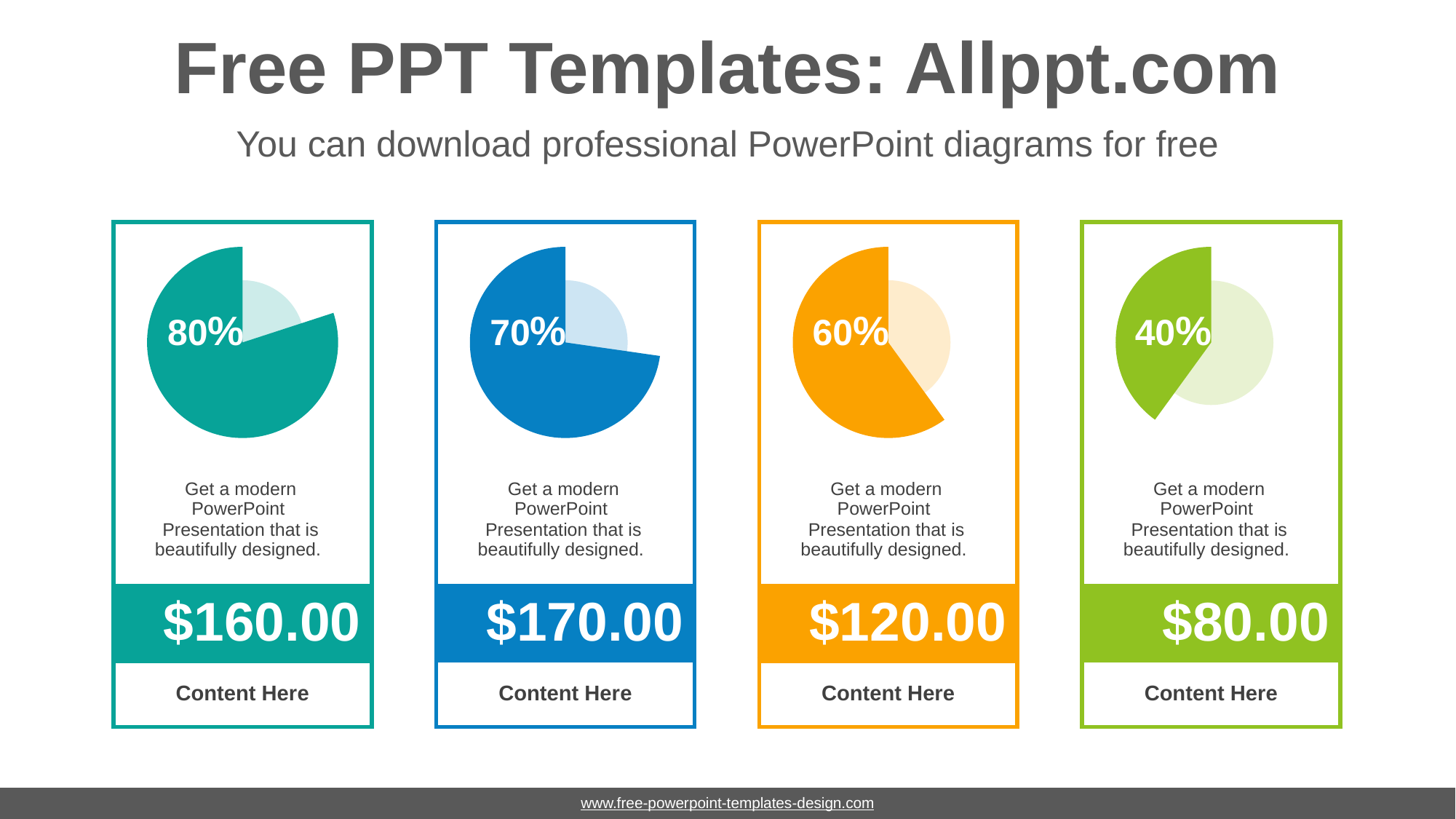

# Free PPT Templates: Allppt.com
You can download professional PowerPoint diagrams for free
|  |  |  |
| --- | --- | --- |
|  | Get a modern PowerPoint Presentation that is beautifully designed. |  |
|  |  |  |
|  |  |  |
| $160.00 |  |  |
| Content Here |  |  |
|  |  |  |
| --- | --- | --- |
|  | Get a modern PowerPoint Presentation that is beautifully designed. |  |
|  |  |  |
|  |  |  |
| $170.00 |  |  |
| Content Here |  |  |
|  |  |  |
| --- | --- | --- |
|  | Get a modern PowerPoint Presentation that is beautifully designed. |  |
|  |  |  |
|  |  |  |
| $120.00 |  |  |
| Content Here |  |  |
|  |  |  |
| --- | --- | --- |
|  | Get a modern PowerPoint Presentation that is beautifully designed. |  |
|  |  |  |
|  |  |  |
| $80.00 |  |  |
| Content Here |  |  |

### Chart

| Category | 판매 |
|---|---|
| 1분기 | 20.0 |
| 2분기 | 80.0 |

### Chart

| Category | 판매 |
|---|---|
| 1분기 | 30.0 |
| 2분기 | 80.0 |

### Chart

| Category | 판매 |
|---|---|
| 1분기 | 40.0 |
| 2분기 | 60.0 |

### Chart

| Category | 판매 |
|---|---|
| 1분기 | 60.0 |
| 2분기 | 40.0 |

80%
70%
60%
40%
www.free-powerpoint-templates-design.com